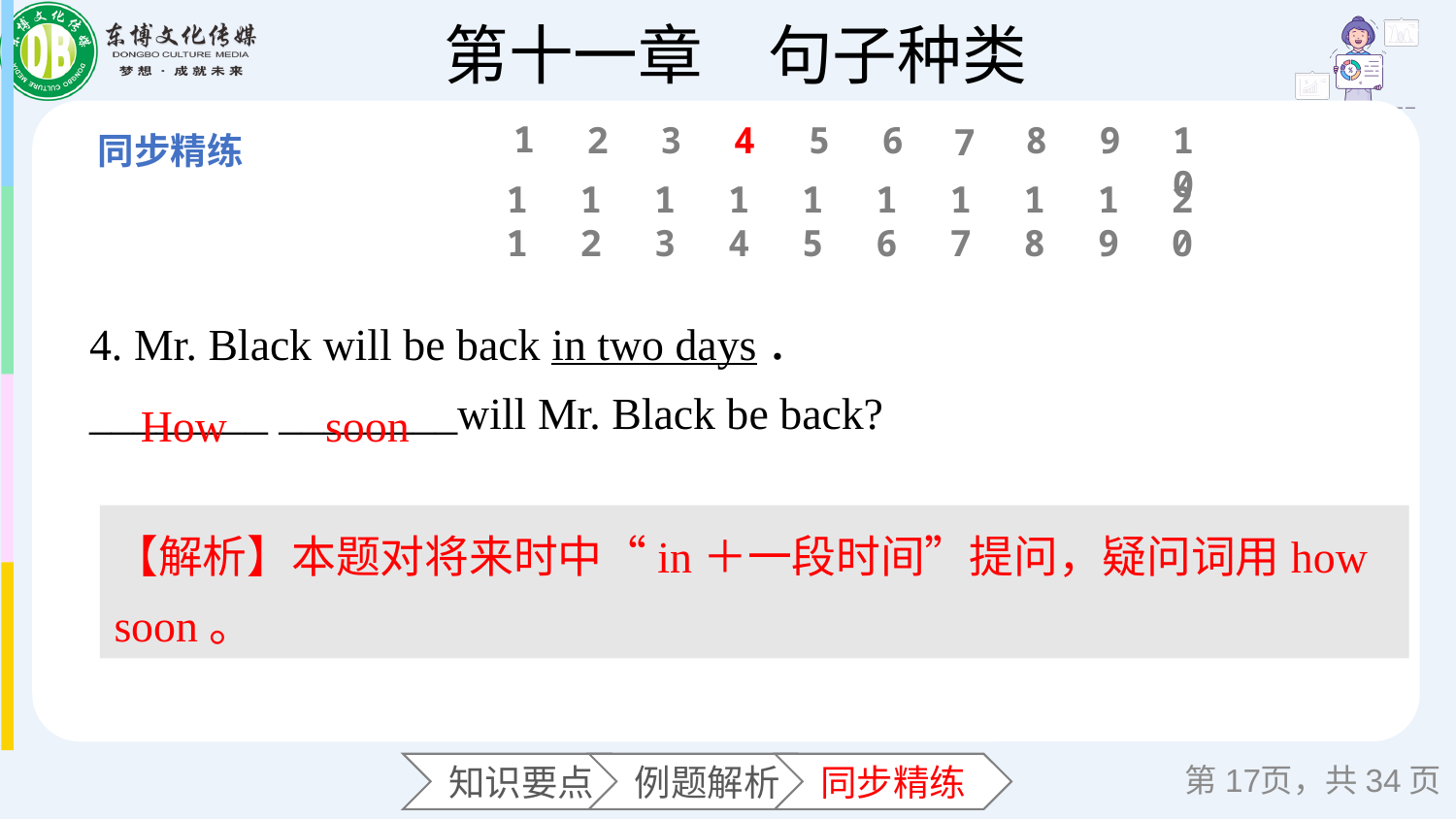

1
6
2
3
4
5
8
9
10
7
11
12
13
14
15
16
17
18
19
20

4. Mr. Black will be back in two days．
________ ________will Mr. Black be back?
How
soon
【解析】本题对将来时中“in＋一段时间”提问，疑问词用how soon。
第17页，共34页